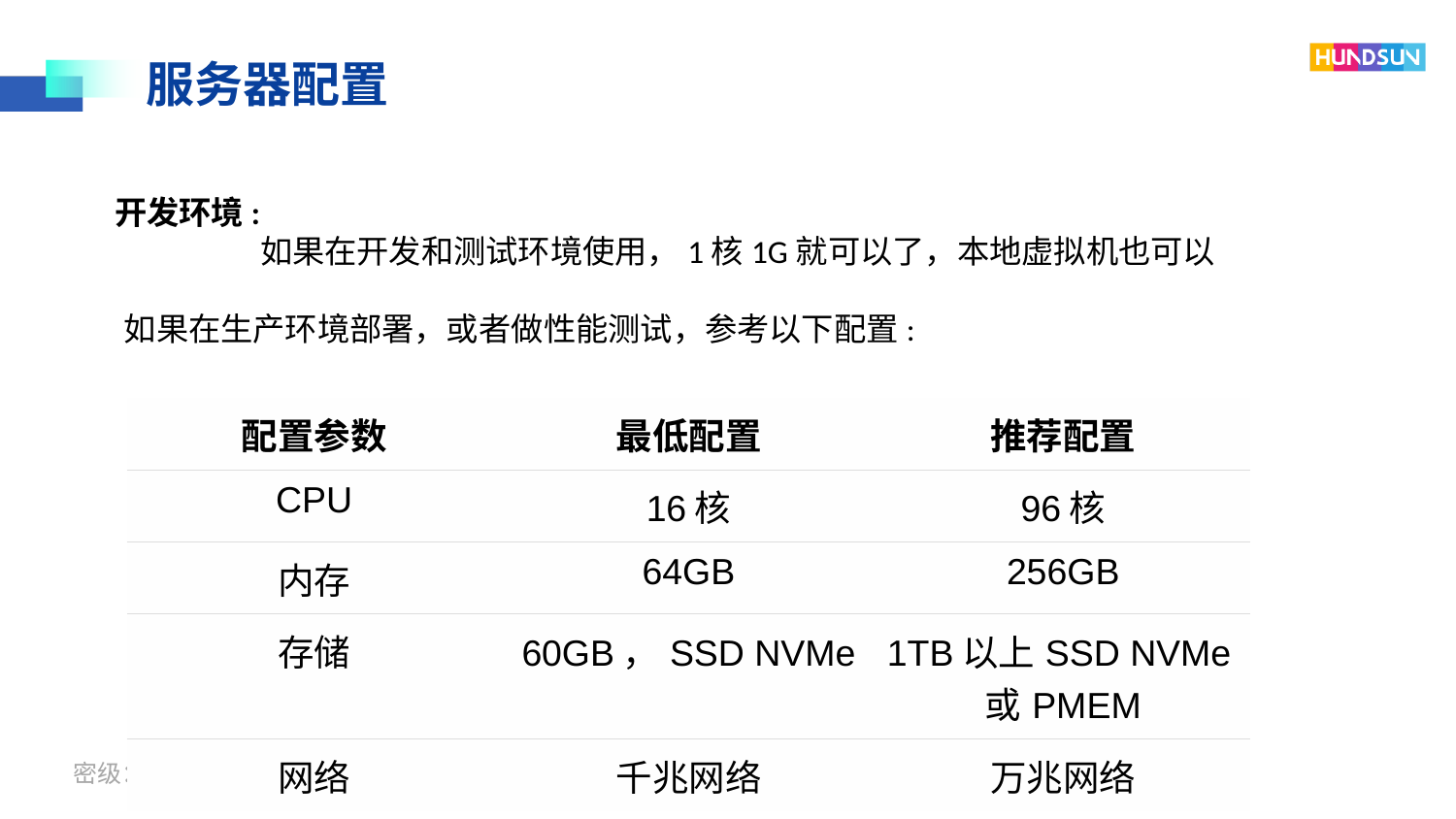

服务器配置
开发环境:
	如果在开发和测试环境使用，1核1G就可以了，本地虚拟机也可以
如果在生产环境部署，或者做性能测试，参考以下配置:
| 配置参数 | 最低配置 | 推荐配置 |
| --- | --- | --- |
| CPU | 16核 | 96核 |
| 内存 | 64GB | 256GB |
| 存储 | 60GB，SSD NVMe | 1TB以上SSD NVMe或PMEM |
| 网络 | 千兆网络 | 万兆网络 |